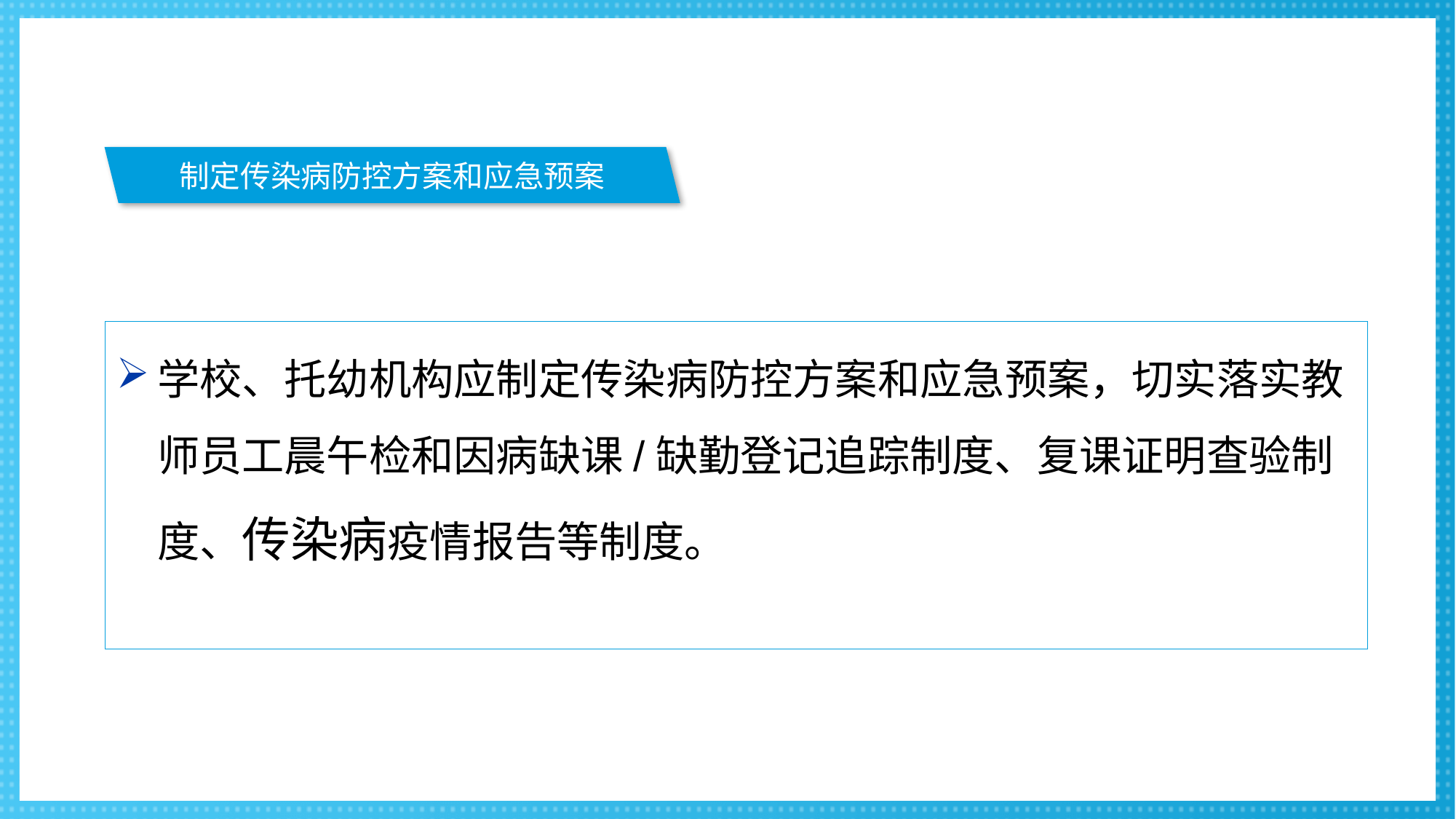

制定传染病防控方案和应急预案
学校、托幼机构应制定传染病防控方案和应急预案，切实落实教师员工晨午检和因病缺课/缺勤登记追踪制度、复课证明查验制度、传染病疫情报告等制度。